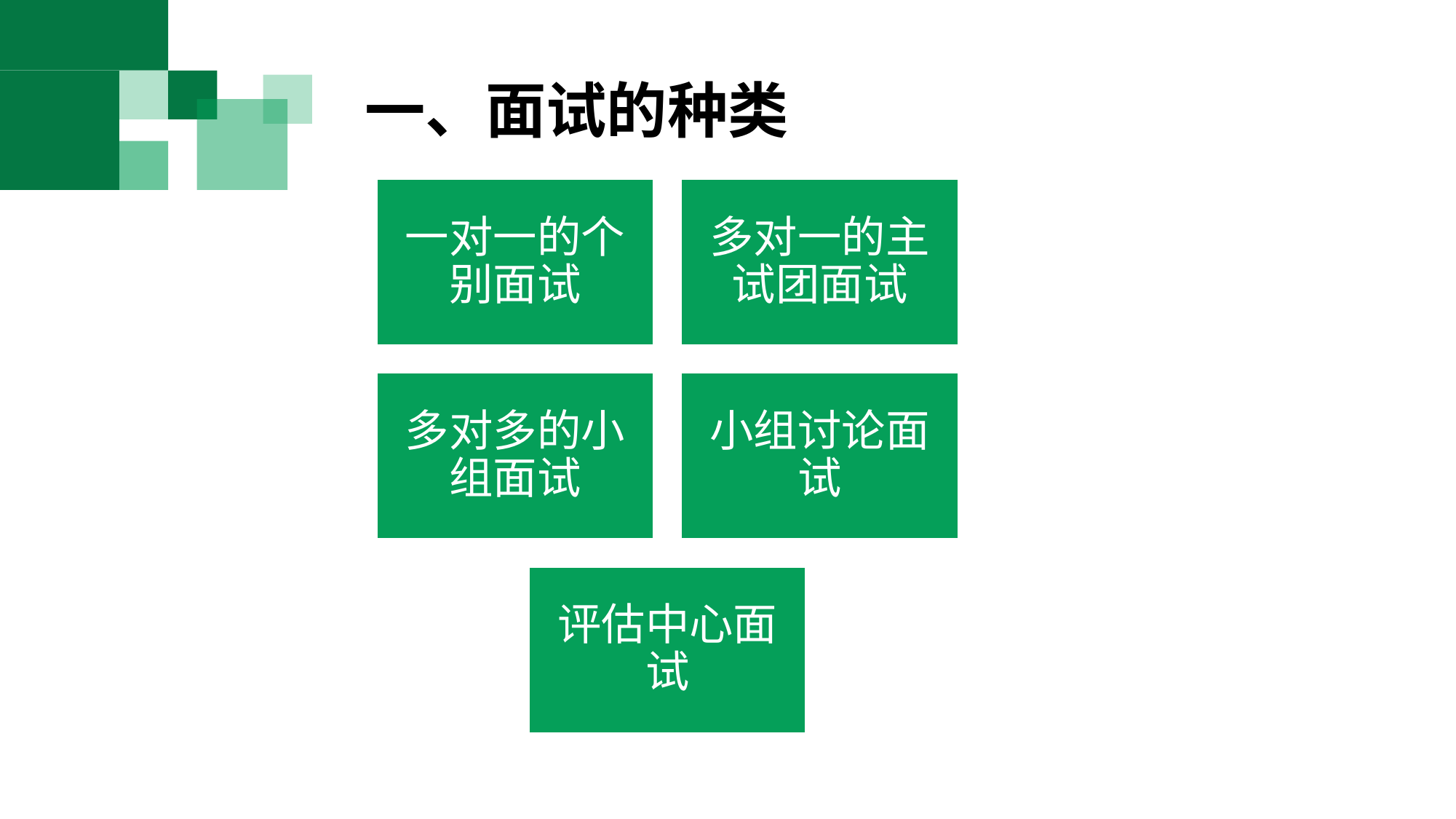

一、面试的种类

一对一的个别面试
多对一的主试团面试
多对多的小组面试
小组讨论面试
评估中心面试